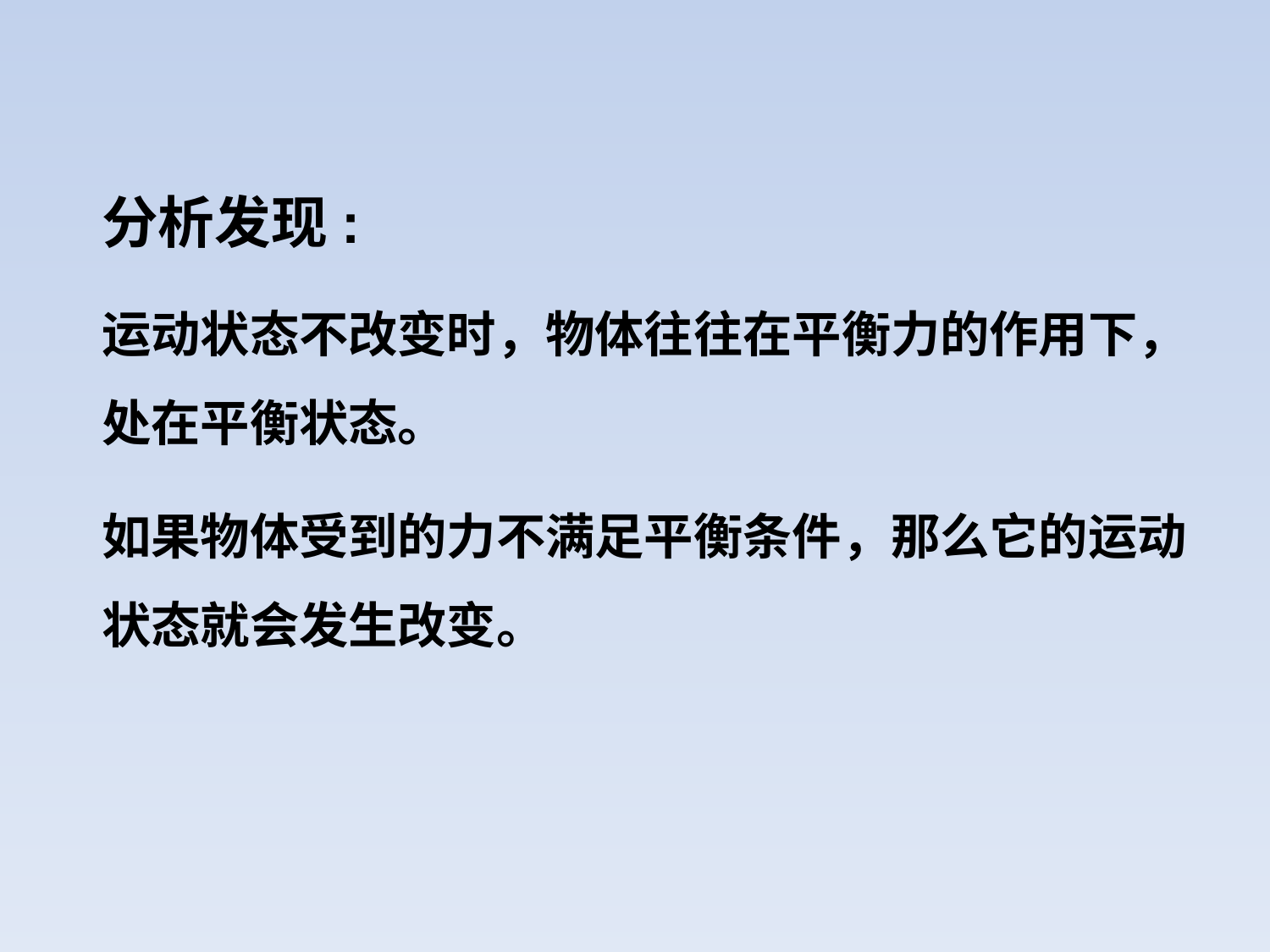

分析发现:
运动状态不改变时，物体往往在平衡力的作用下，处在平衡状态。
如果物体受到的力不满足平衡条件，那么它的运动状态就会发生改变。